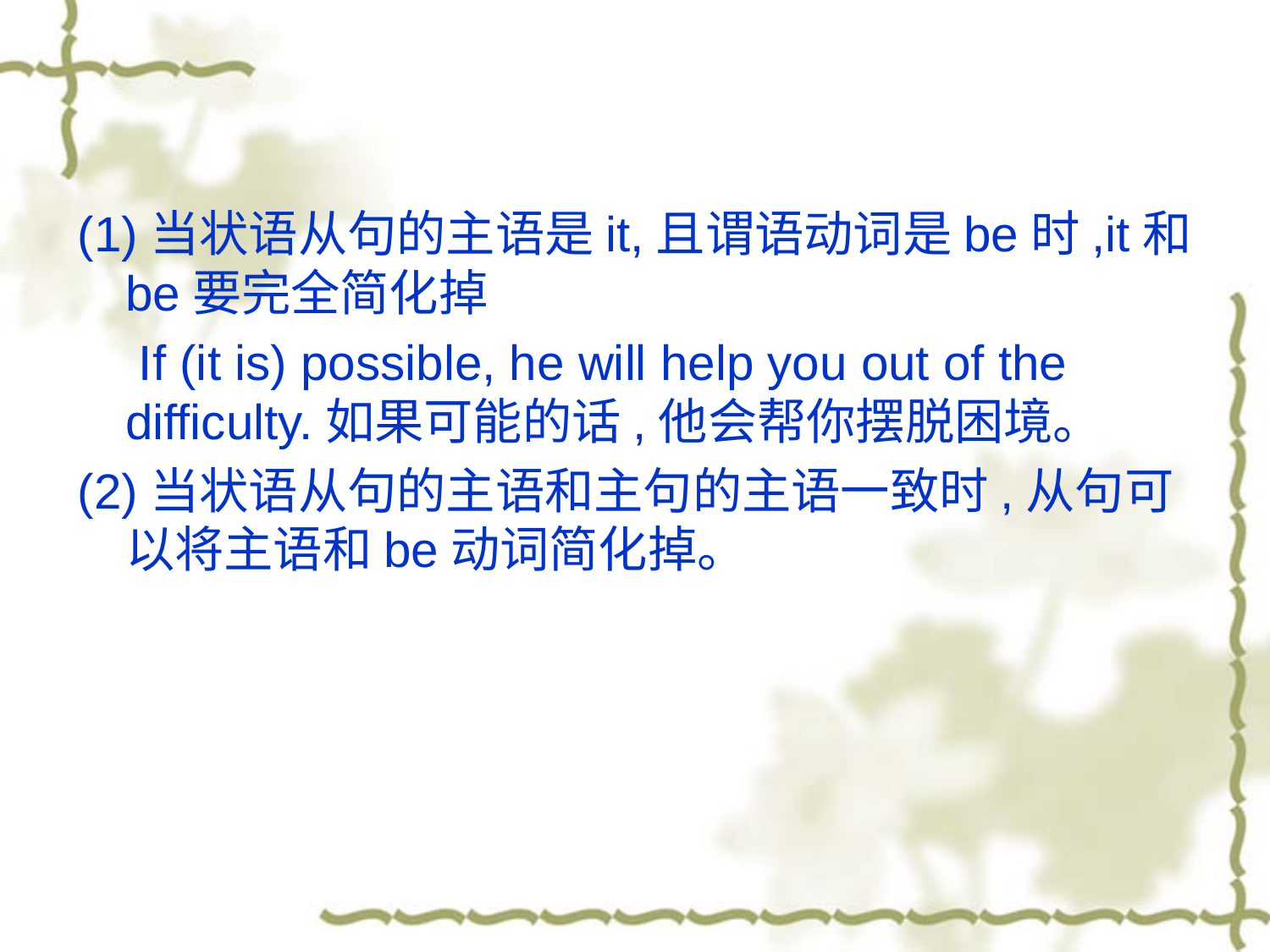

(1)当状语从句的主语是it,且谓语动词是be时,it和be要完全简化掉
　If (it is) possible, he will help you out of the difficulty.如果可能的话,他会帮你摆脱困境。
(2)当状语从句的主语和主句的主语一致时,从句可以将主语和be动词简化掉。